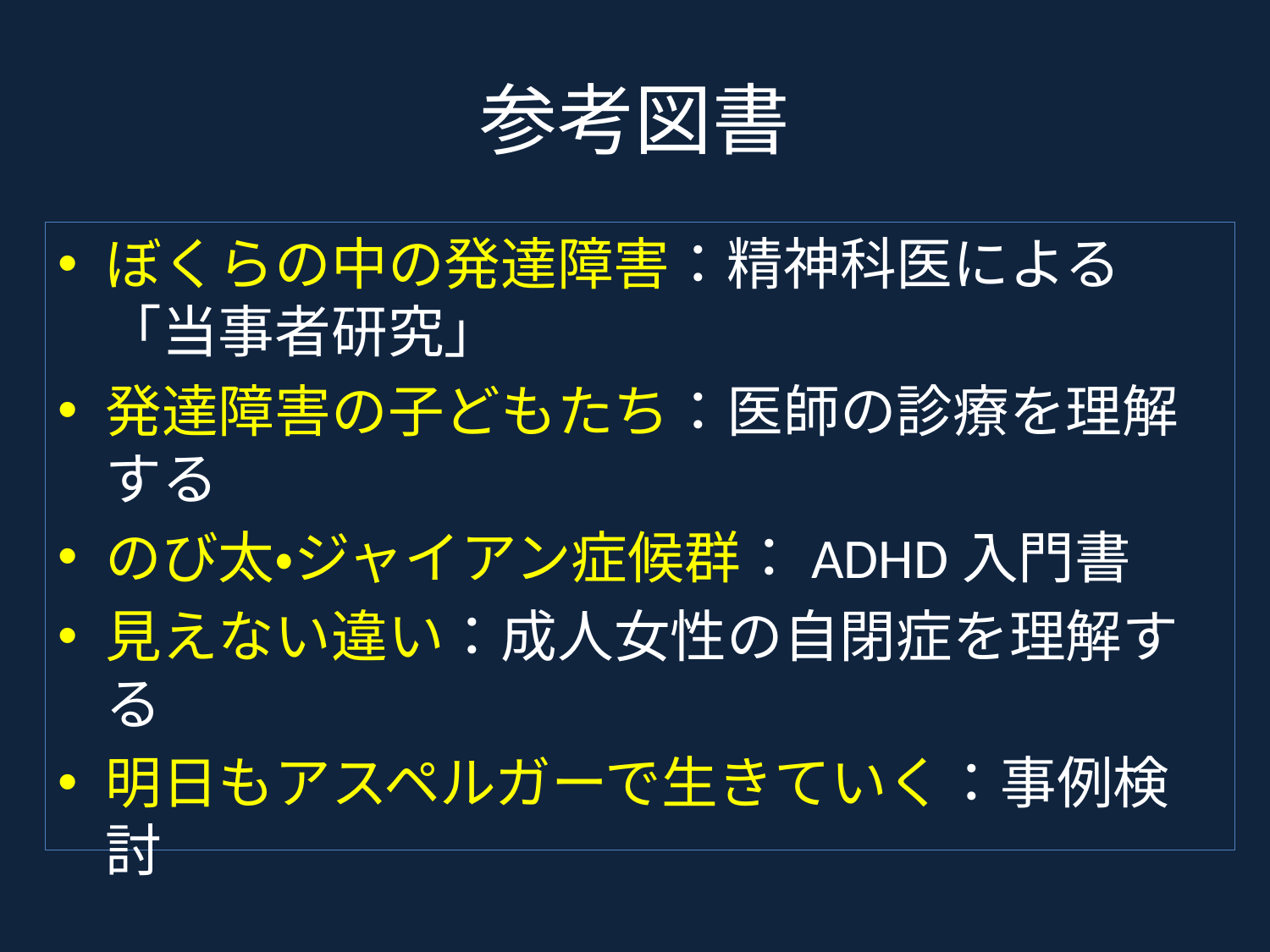

# 参考図書
ぼくらの中の発達障害：精神科医による「当事者研究」
発達障害の子どもたち：医師の診療を理解する
のび太・ジャイアン症候群：ADHD入門書
見えない違い：成人女性の自閉症を理解する
明日もアスペルガーで生きていく：事例検討